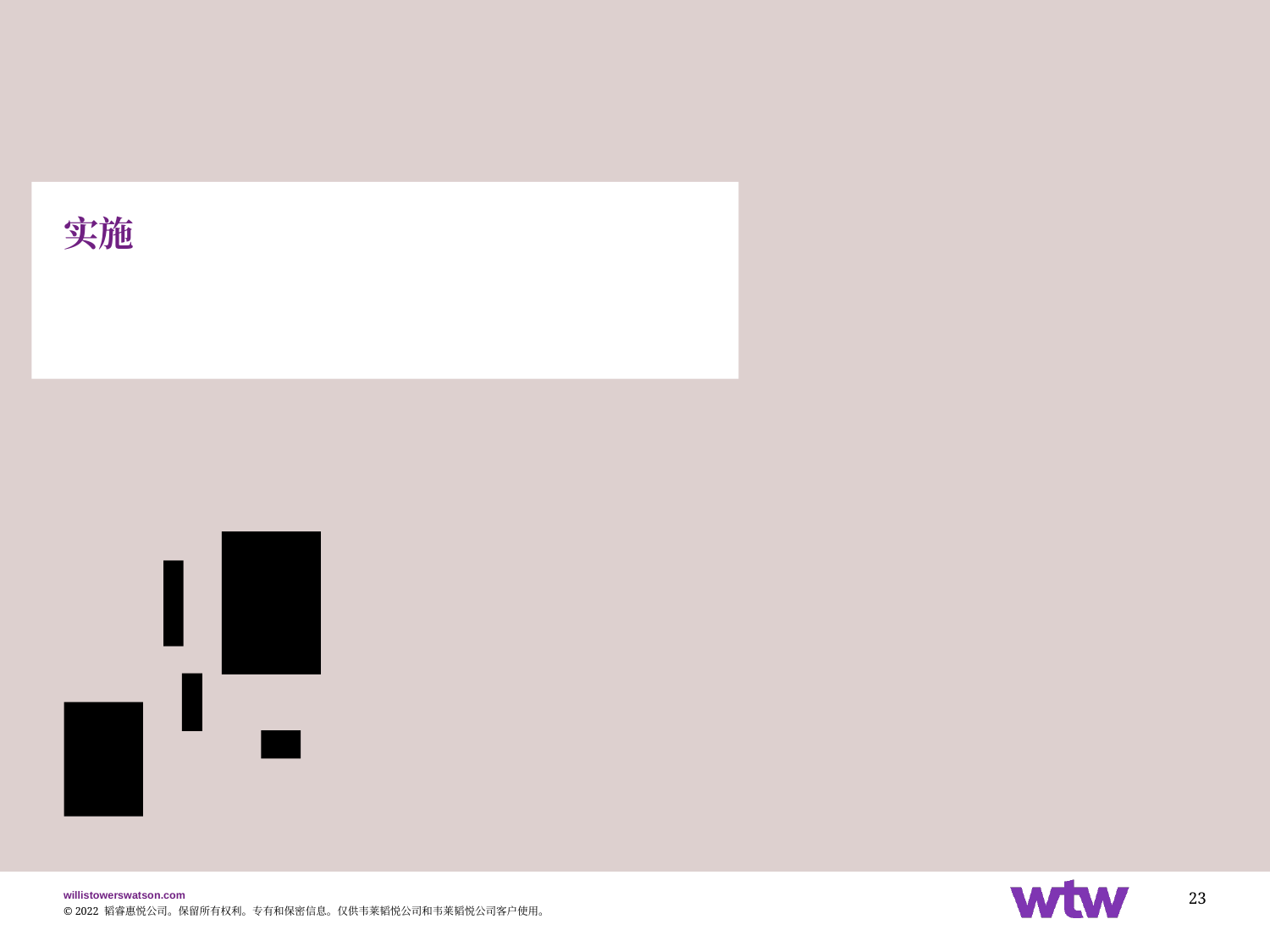

# 实施

23
© 2022 韬睿惠悦公司。保留所有权利。专有和保密信息。仅供韦莱韬悦公司和韦莱韬悦公司客户使用。